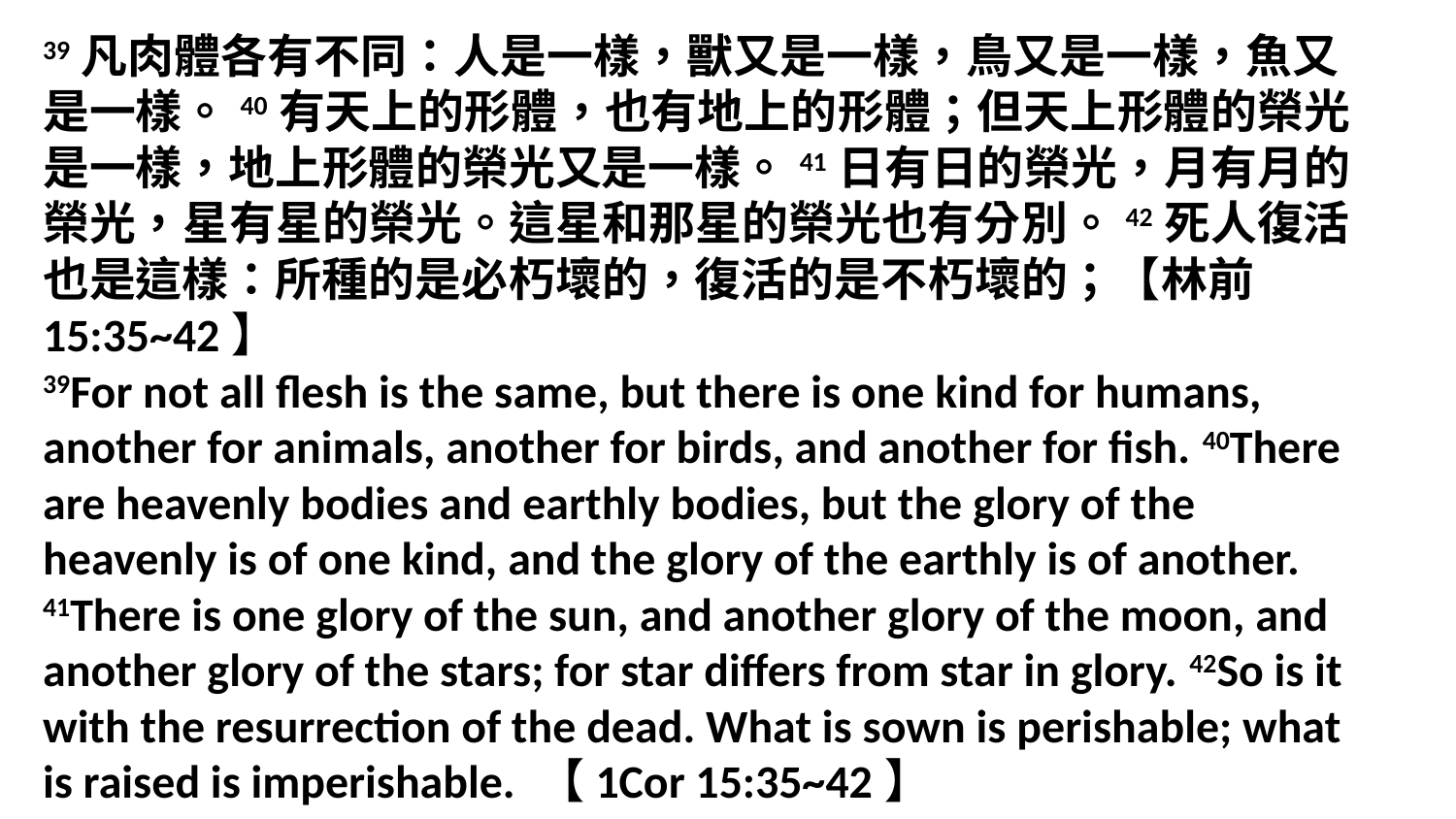

39凡肉體各有不同：人是一樣，獸又是一樣，鳥又是一樣，魚又是一樣。40有天上的形體，也有地上的形體；但天上形體的榮光是一樣，地上形體的榮光又是一樣。41日有日的榮光，月有月的榮光，星有星的榮光。這星和那星的榮光也有分別。42死人復活也是這樣：所種的是必朽壞的，復活的是不朽壞的；【林前 15:35~42】
39For not all flesh is the same, but there is one kind for humans, another for animals, another for birds, and another for fish. 40There are heavenly bodies and earthly bodies, but the glory of the heavenly is of one kind, and the glory of the earthly is of another. 41There is one glory of the sun, and another glory of the moon, and another glory of the stars; for star differs from star in glory. 42So is it with the resurrection of the dead. What is sown is perishable; what is raised is imperishable. 【1Cor 15:35~42】